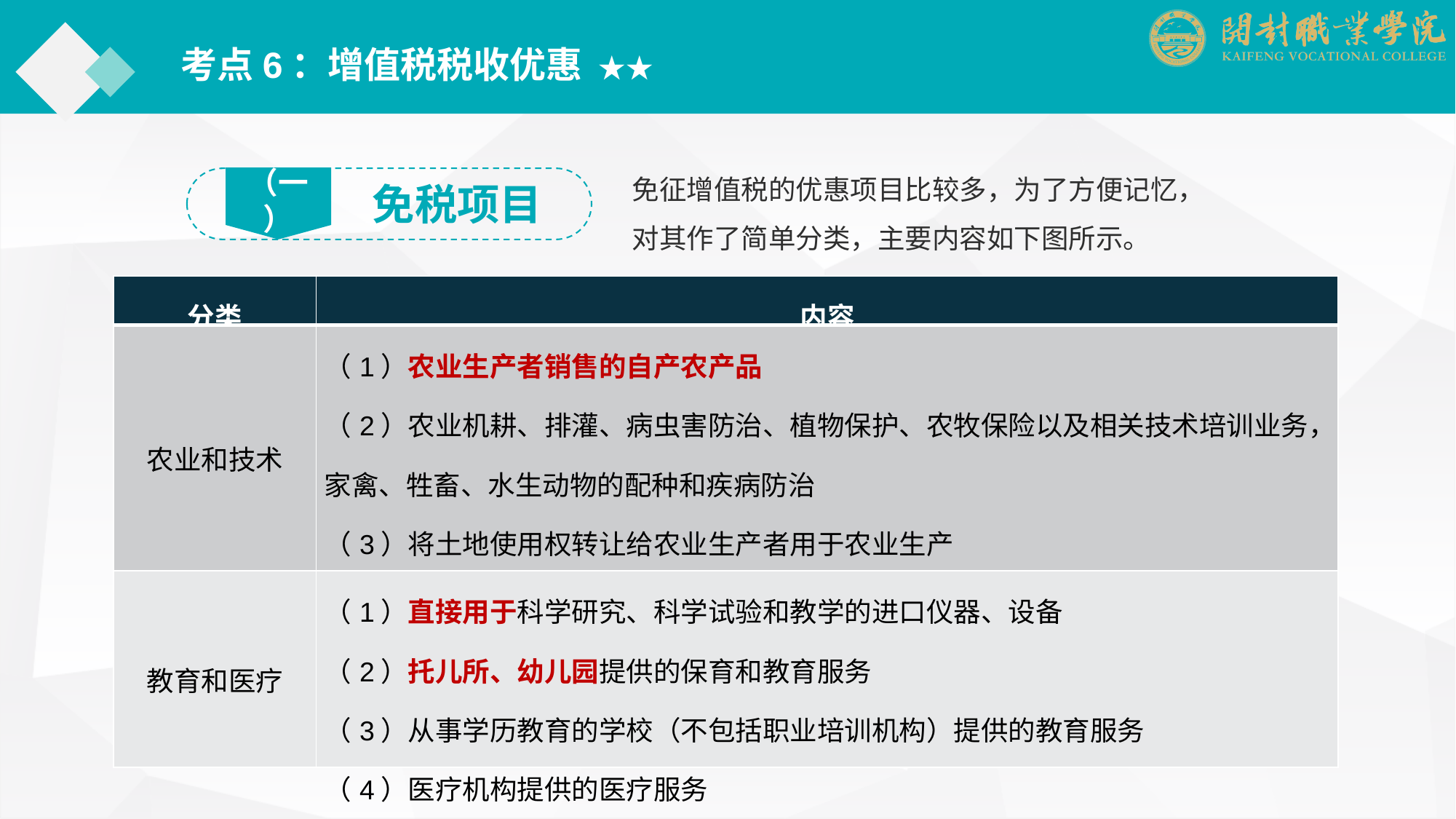

考点6：增值税税收优惠  ★★
免征增值税的优惠项目比较多，为了方便记忆，对其作了简单分类，主要内容如下图所示。
（一）

免税项目
| 分类 | 内容 |
| --- | --- |
| 农业和技术 | （1）农业生产者销售的自产农产品 （2）农业机耕、排灌、病虫害防治、植物保护、农牧保险以及相关技术培训业务，家禽、牲畜、水生动物的配种和疾病防治 （3）将土地使用权转让给农业生产者用于农业生产 （4）纳税人提供技术转让、技术开发和与之相关的技术咨询、技术服务 |
| 教育和医疗 | （1）直接用于科学研究、科学试验和教学的进口仪器、设备 （2）托儿所、幼儿园提供的保育和教育服务 （3）从事学历教育的学校（不包括职业培训机构）提供的教育服务 （4）医疗机构提供的医疗服务 |